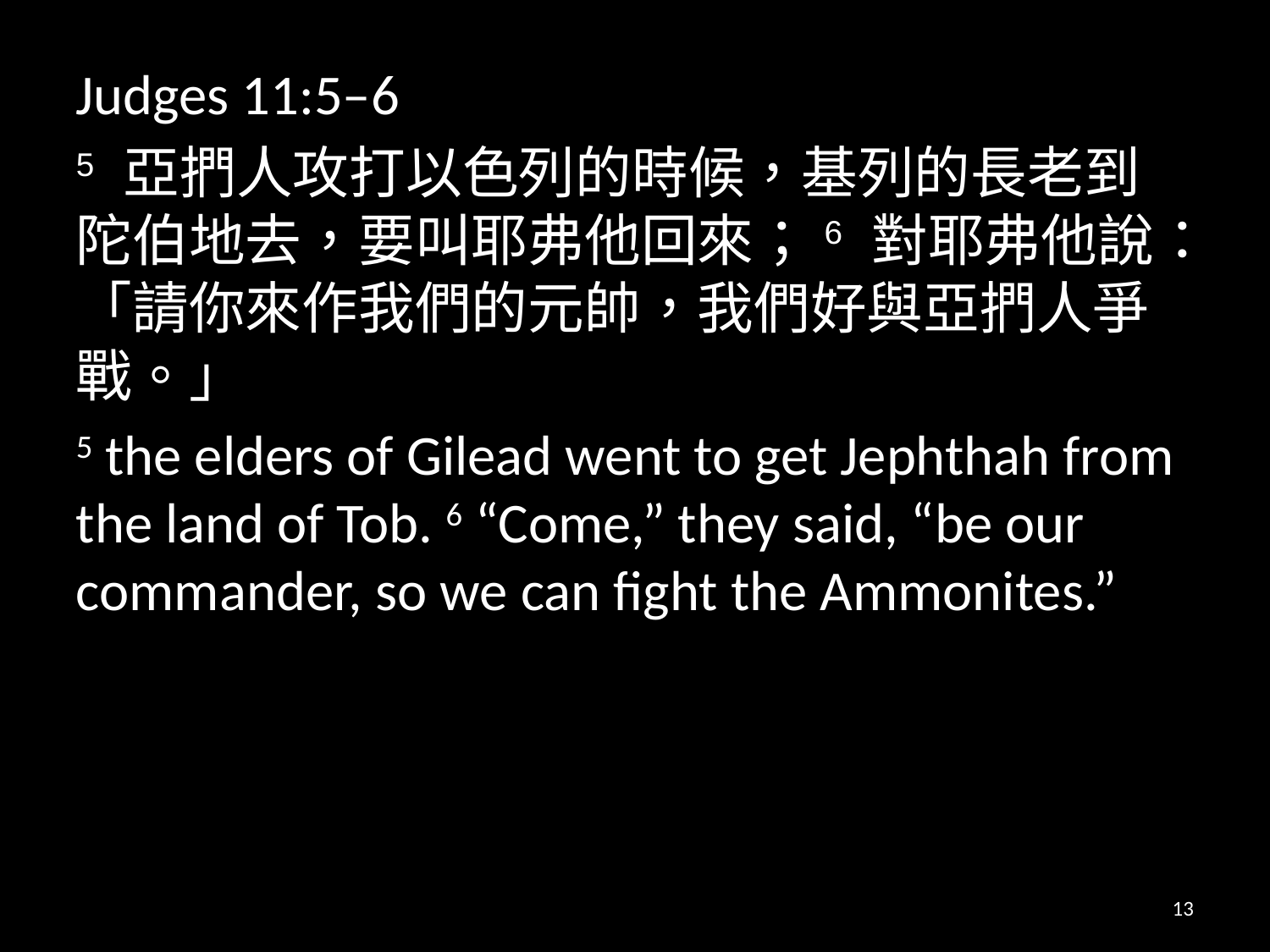

Judges 11:5–6
5 亞捫人攻打以色列的時候，基列的長老到陀伯地去，要叫耶弗他回來；6 對耶弗他說：「請你來作我們的元帥，我們好與亞捫人爭戰。」
5 the elders of Gilead went to get Jephthah from the land of Tob. 6 “Come,” they said, “be our commander, so we can fight the Ammonites.”

13